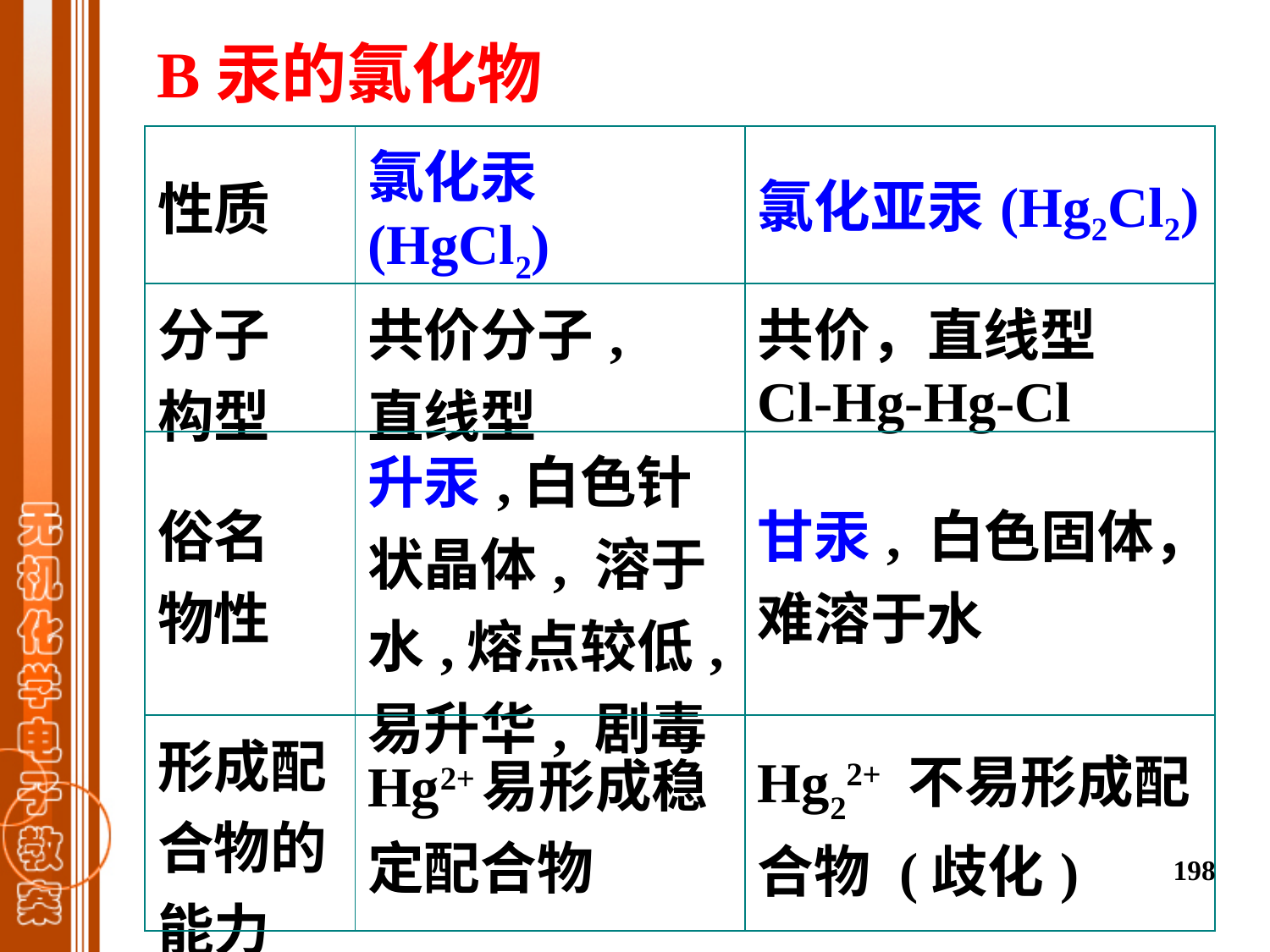

B汞的氯化物
| 性质 | 氯化汞(HgCl2) | 氯化亚汞(Hg2Cl2) |
| --- | --- | --- |
| 分子 构型 | 共价分子, 直线型 | 共价，直线型 Cl-Hg-Hg-Cl |
| 俗名 物性 | 升汞,白色针状晶体, 溶于水,熔点较低, 易升华, 剧毒 | 甘汞, 白色固体，难溶于水 |
| 形成配合物的能力 | Hg2+易形成稳定配合物 | Hg22+ 不易形成配合物 (歧化) |
198
198